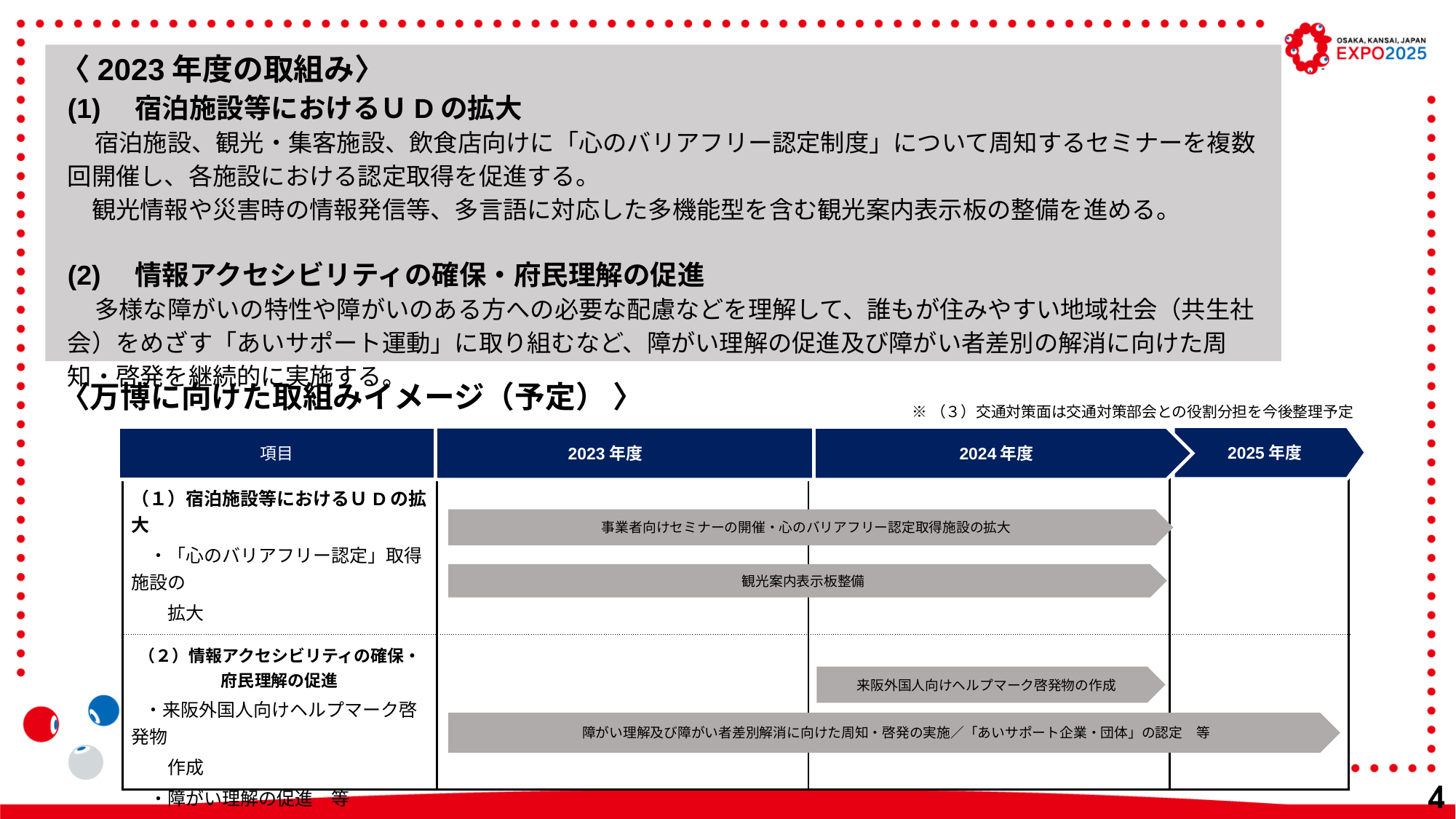

〈2023年度の取組み〉
(1)　宿泊施設等におけるＵDの拡大
　宿泊施設、観光・集客施設、飲食店向けに「心のバリアフリー認定制度」について周知するセミナーを複数回開催し、各施設における認定取得を促進する。
　観光情報や災害時の情報発信等、多言語に対応した多機能型を含む観光案内表示板の整備を進める。

(2)　情報アクセシビリティの確保・府民理解の促進
　多様な障がいの特性や障がいのある方への必要な配慮などを理解して、誰もが住みやすい地域社会（共生社会）をめざす「あいサポート運動」に取り組むなど、障がい理解の促進及び障がい者差別の解消に向けた周知・啓発を継続的に実施する。
〈万博に向けた取組みイメージ（予定） 〉
※（３）交通対策面は交通対策部会との役割分担を今後整理予定
2025年度
項目
2023年度
2024年度
| （１）宿泊施設等におけるＵDの拡大 　・「心のバリアフリー認定」取得施設の 　　拡大 　・観光案内表示板機能強化　等 |  |  |  |
| --- | --- | --- | --- |
| （２）情報アクセシビリティの確保・府民理解の促進 　・来阪外国人向けヘルプマーク啓発物 　　作成 　・障がい理解の促進　等 |  |  |  |

事業者向けセミナーの開催・心のバリアフリー認定取得施設の拡大
観光案内表示板整備
来阪外国人向けヘルプマーク啓発物の作成
　障がい理解及び障がい者差別解消に向けた周知・啓発の実施／「あいサポート企業・団体」の認定　等
45